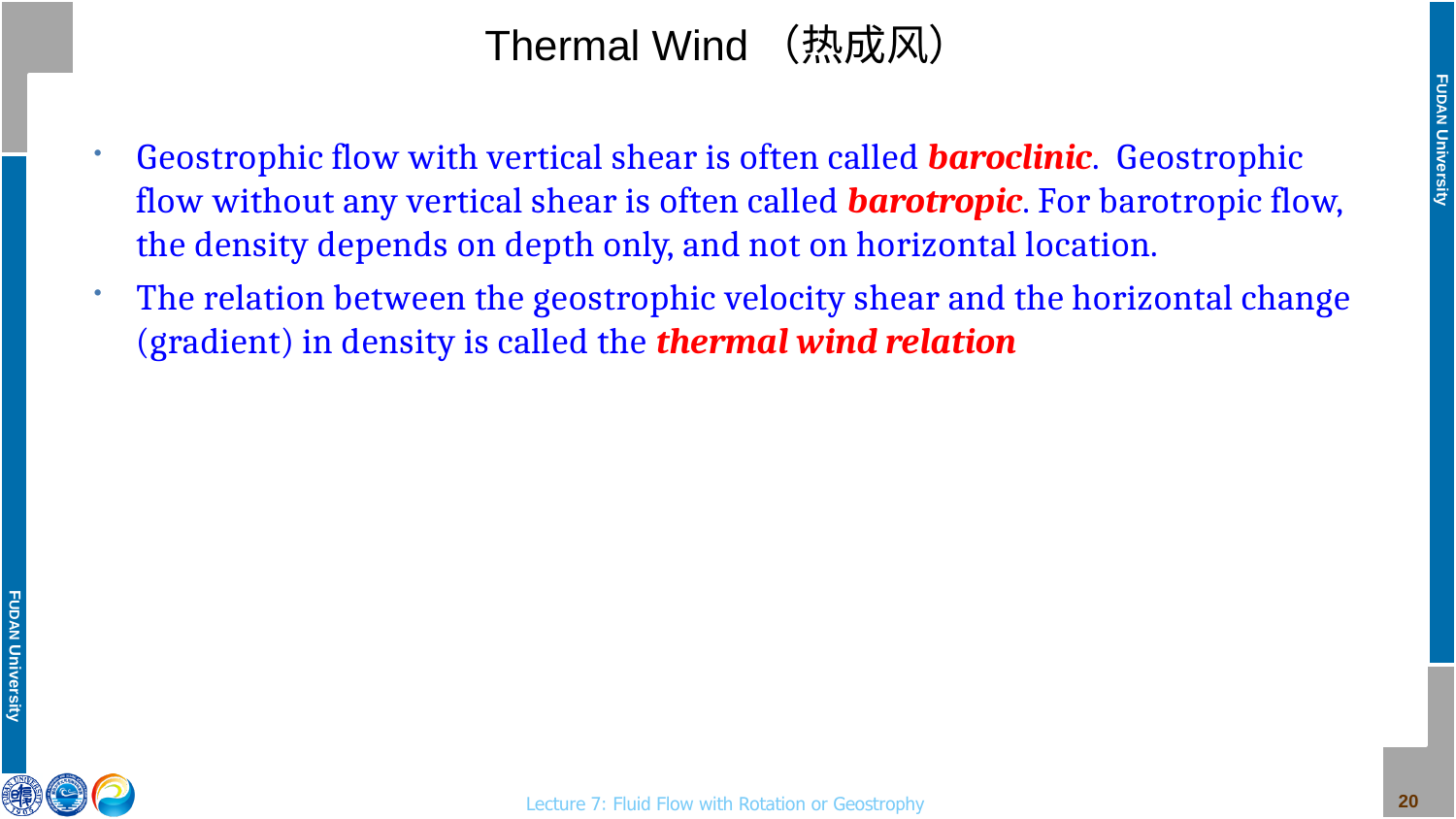

# Thermal Wind（热成风）
Geostrophic flow with vertical shear is often called baroclinic.  Geostrophic flow without any vertical shear is often called barotropic. For barotropic flow, the density depends on depth only, and not on horizontal location.
The relation between the geostrophic velocity shear and the horizontal change (gradient) in density is called the thermal wind relation